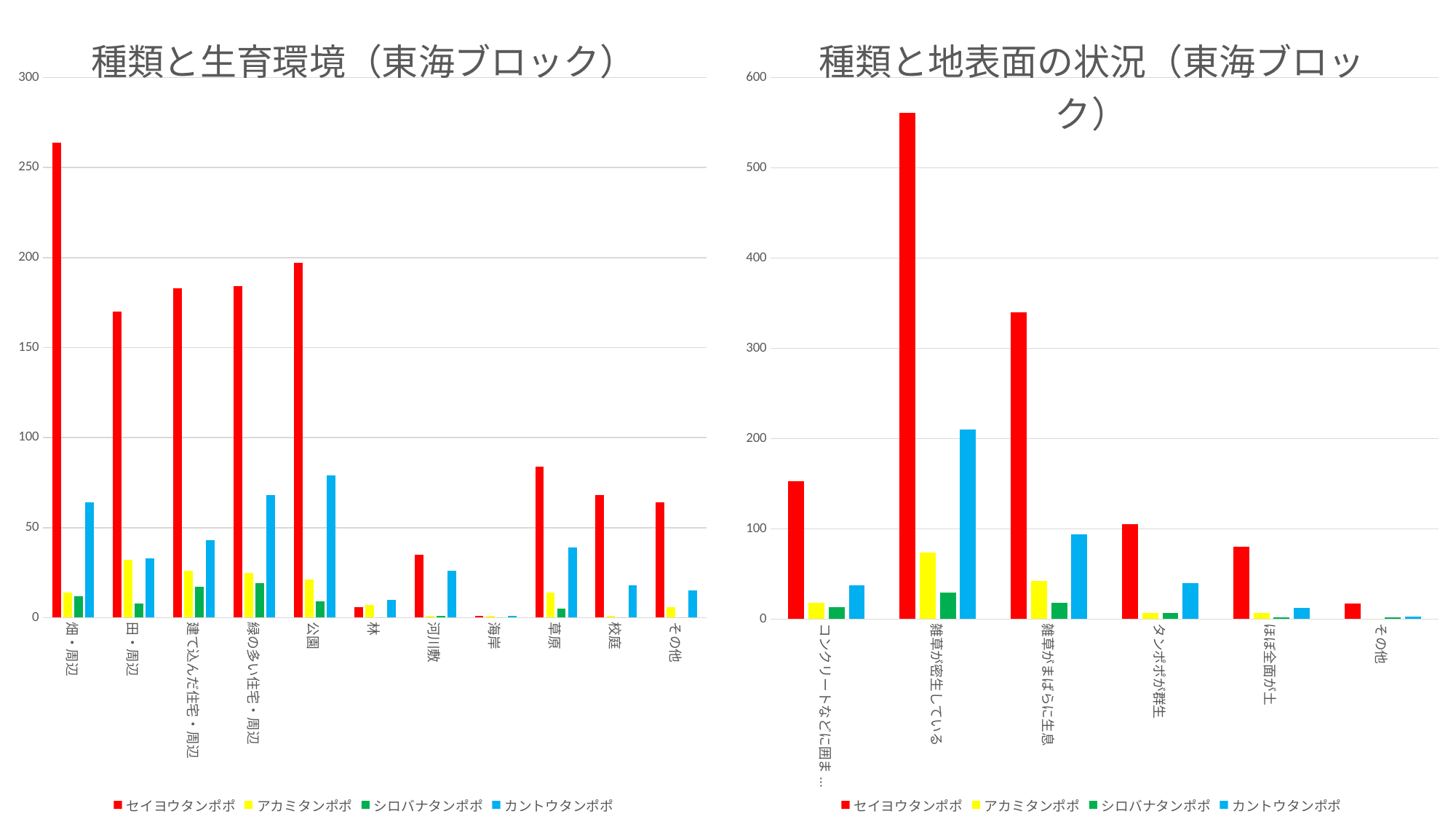

### Chart: 種類と生育環境（東海ブロック）

| Category | セイヨウタンポポ | アカミタンポポ | シロバナタンポポ | カントウタンポポ |
|---|---|---|---|---|
| 畑・周辺 | 264.0 | 14.0 | 12.0 | 64.0 |
| 田・周辺 | 170.0 | 32.0 | 8.0 | 33.0 |
| 建て込んだ住宅・周辺 | 183.0 | 26.0 | 17.0 | 43.0 |
| 緑の多い住宅・周辺 | 184.0 | 25.0 | 19.0 | 68.0 |
| 公園 | 197.0 | 21.0 | 9.0 | 79.0 |
| 林 | 6.0 | 7.0 | 0.0 | 10.0 |
| 河川敷 | 35.0 | 1.0 | 1.0 | 26.0 |
| 海岸 | 1.0 | 1.0 | 0.0 | 1.0 |
| 草原 | 84.0 | 14.0 | 5.0 | 39.0 |
| 校庭 | 68.0 | 1.0 | 0.0 | 18.0 |
| その他 | 64.0 | 6.0 | 0.0 | 15.0 |

### Chart: 種類と地表面の状況（東海ブロック）

| Category | セイヨウタンポポ | アカミタンポポ | シロバナタンポポ | カントウタンポポ |
|---|---|---|---|---|
| コンクリートなどに囲まれている | 153.0 | 18.0 | 13.0 | 37.0 |
| 雑草が密生している | 561.0 | 74.0 | 29.0 | 210.0 |
| 雑草がまばらに生息 | 340.0 | 42.0 | 18.0 | 94.0 |
| タンポポが群生 | 105.0 | 7.0 | 7.0 | 40.0 |
| ほぼ全面が土 | 80.0 | 7.0 | 2.0 | 12.0 |
| その他 | 17.0 | 0.0 | 2.0 | 3.0 |